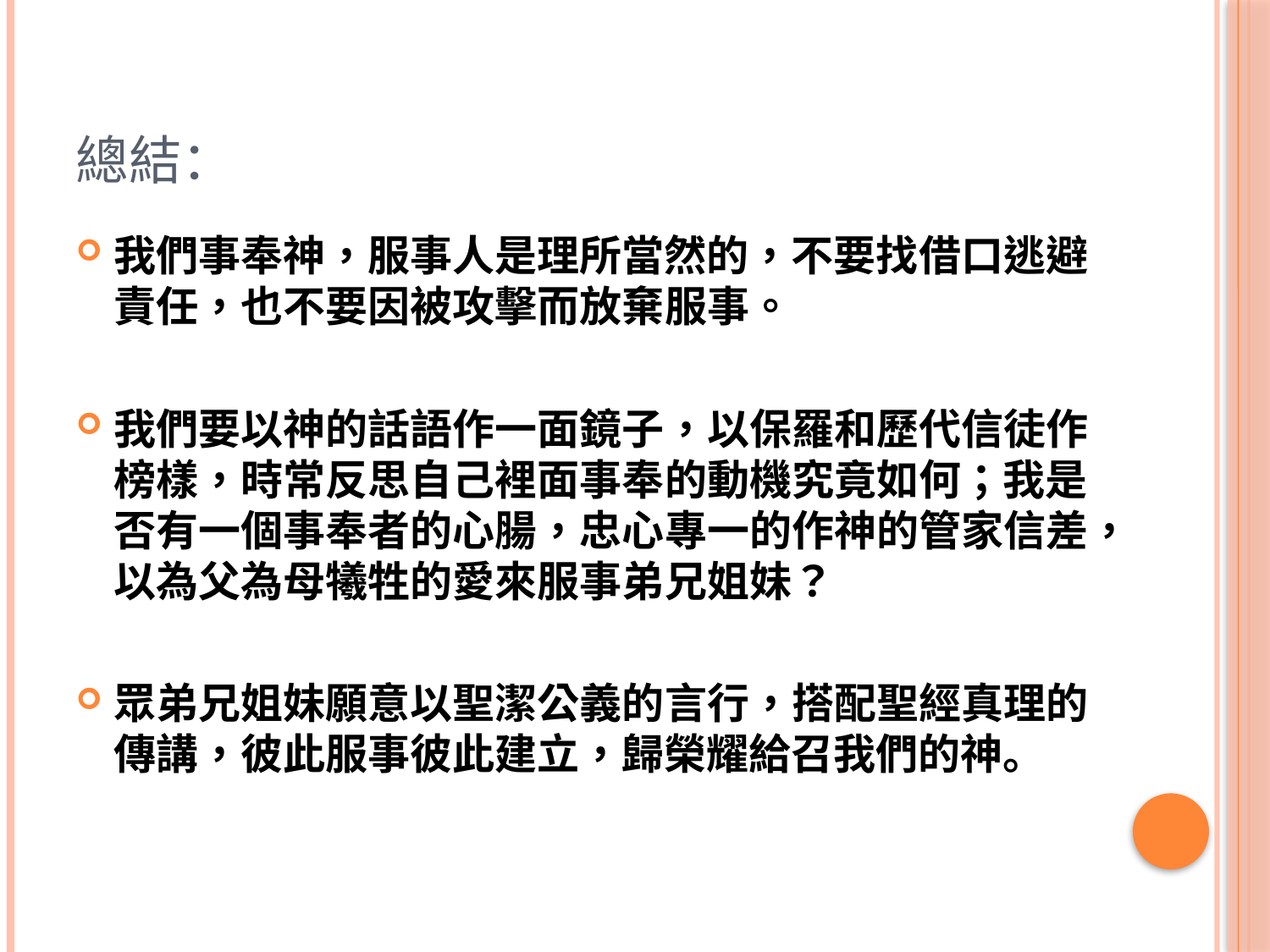

# 總結：
我們事奉神，服事人是理所當然的，不要找借口逃避責任，也不要因被攻擊而放棄服事。

我們要以神的話語作一面鏡子，以保羅和歷代信徒作榜樣，時常反思自己裡面事奉的動機究竟如何；我是否有一個事奉者的心腸，忠心專一的作神的管家信差，以為父為母犧牲的愛來服事弟兄姐妹？

眾弟兄姐妹願意以聖潔公義的言行，搭配聖經真理的傳講，彼此服事彼此建立，歸榮耀給召我們的神。